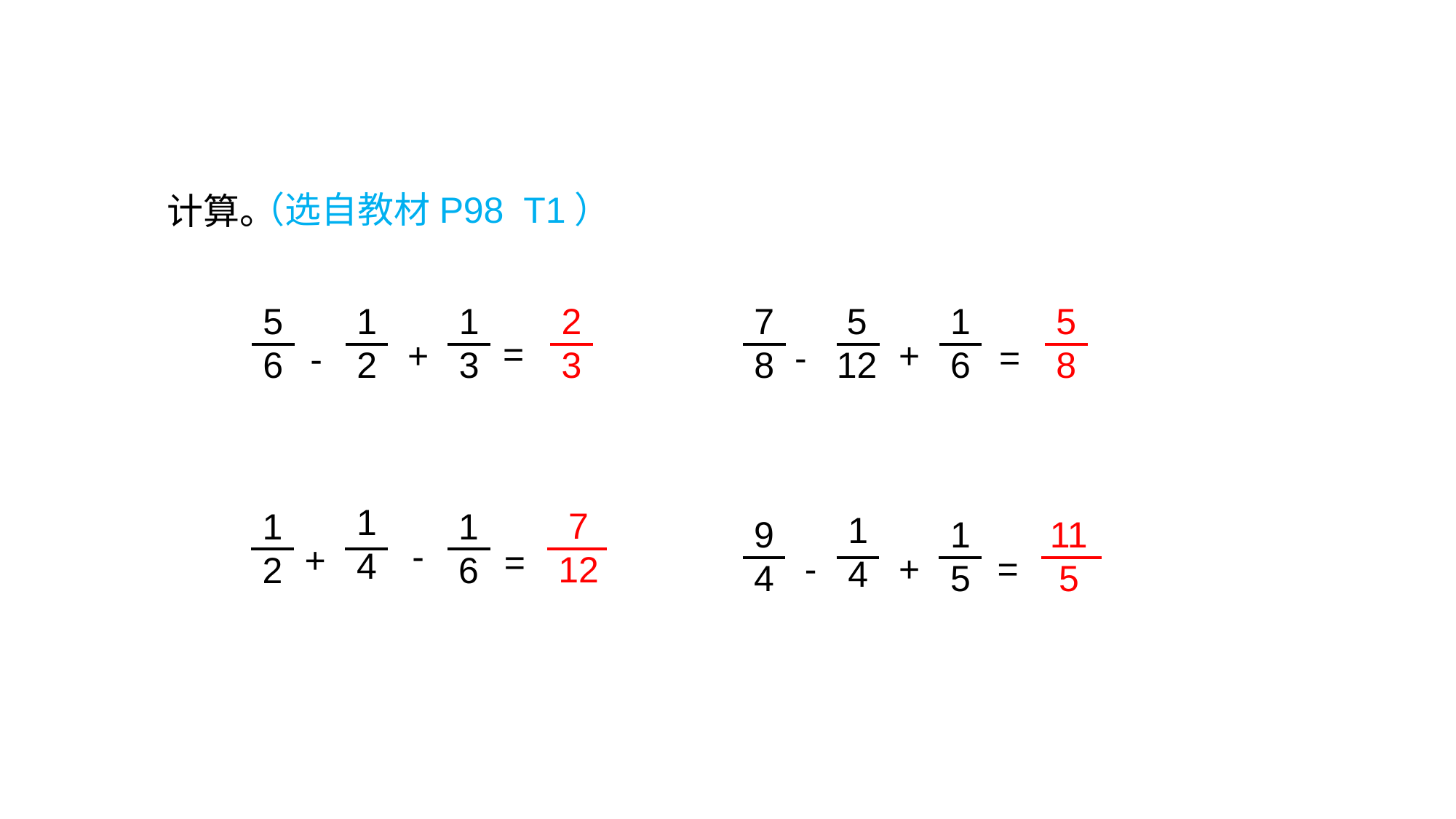

计算。
（选自教材P98  T1）
2
3
5
8
5
6
1
2
1
3
7
8
5
12
1
6
=
+
+
-
=
-
1
4
7
12
1
2
1
6
1
4
11
5
9
4
1
5
-
+
=
-
+
=